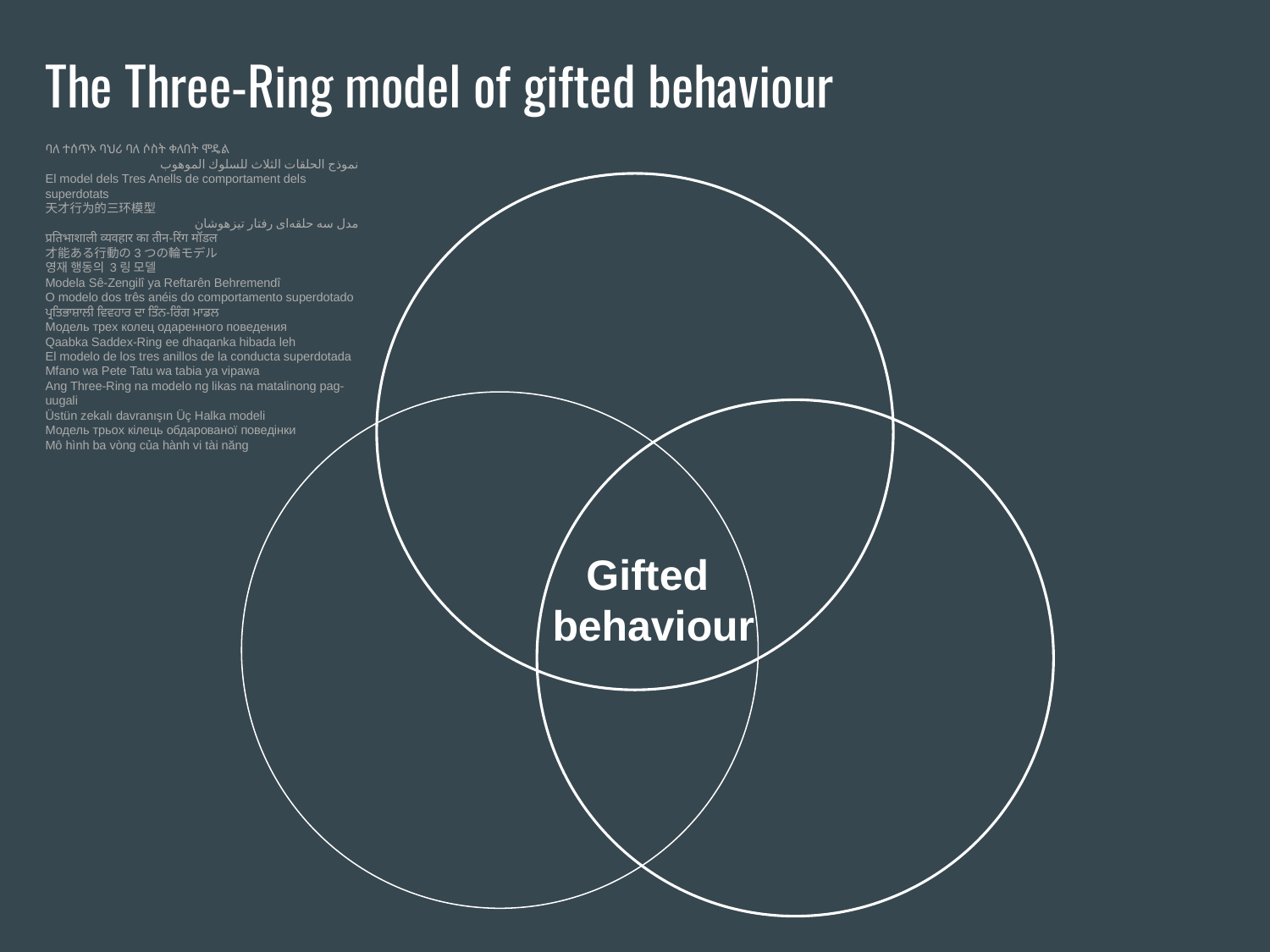

The Three-Ring model of gifted behaviour
ባለ ተሰጥኦ ባህሪ ባለ ሶስት ቀለበት ሞዴል
نموذج الحلقات الثلاث للسلوك الموهوب
El model dels Tres Anells de comportament dels superdotats
天才行为的三环模型
مدل سه حلقه‌ای رفتار تیزهوشان
प्रतिभाशाली व्यवहार का तीन-रिंग मॉडल
才能ある行動の3つの輪モデル
영재 행동의 3링 모델
Modela Sê-Zengilî ya Reftarên Behremendî
O modelo dos três anéis do comportamento superdotado
ਪ੍ਰਤਿਭਾਸ਼ਾਲੀ ਵਿਵਹਾਰ ਦਾ ਤਿੰਨ-ਰਿੰਗ ਮਾਡਲ
Модель трех колец одаренного поведения
Qaabka Saddex-Ring ee dhaqanka hibada leh
El modelo de los tres anillos de la conducta superdotada
Mfano wa Pete Tatu wa tabia ya vipawa
Ang Three-Ring na modelo ng likas na matalinong pag-uugali
Üstün zekalı davranışın Üç Halka modeli
Модель трьох кілець обдарованої поведінки
Mô hình ba vòng của hành vi tài năng

Gifted
behaviour